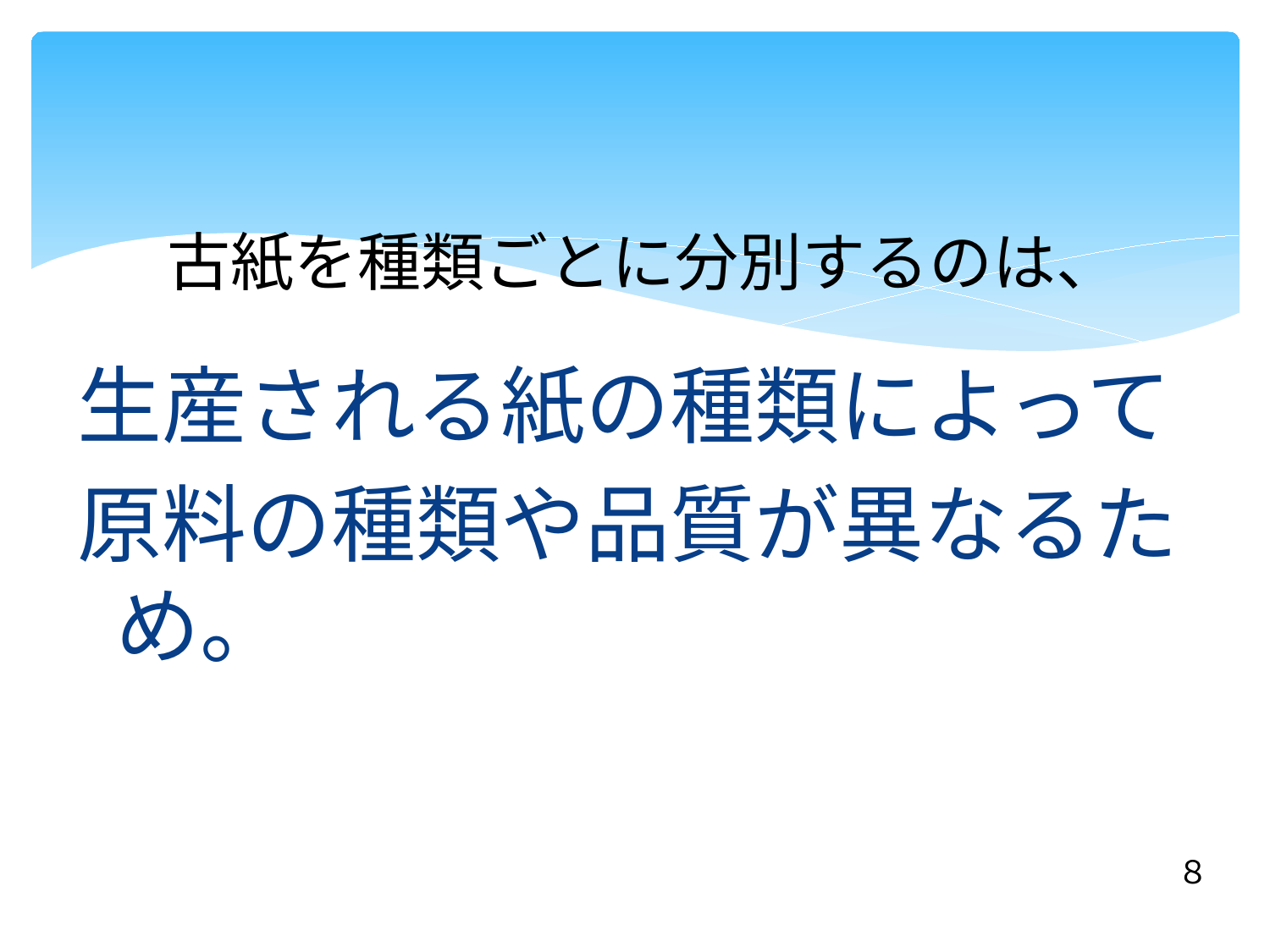

古紙を種類ごとに分別するのは、
生産される紙の種類によって
原料の種類や品質が異なるため。
８